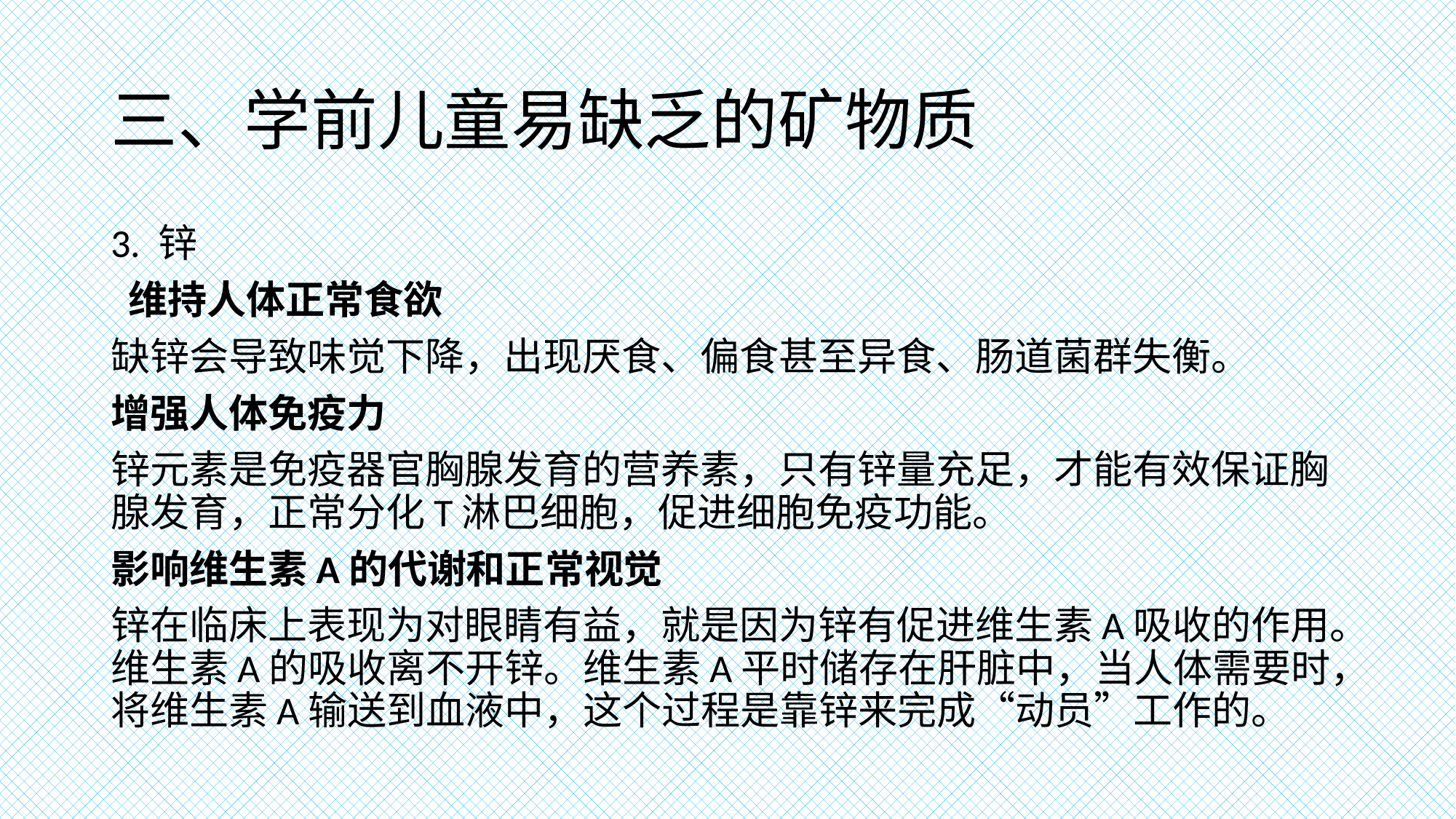

# 三、学前儿童易缺乏的矿物质
3. 锌
 维持人体正常食欲
缺锌会导致味觉下降，出现厌食、偏食甚至异食、肠道菌群失衡。
增强人体免疫力
锌元素是免疫器官胸腺发育的营养素，只有锌量充足，才能有效保证胸腺发育，正常分化T淋巴细胞，促进细胞免疫功能。
影响维生素A的代谢和正常视觉
锌在临床上表现为对眼睛有益，就是因为锌有促进维生素A吸收的作用。维生素A的吸收离不开锌。维生素A平时储存在肝脏中，当人体需要时，将维生素A输送到血液中，这个过程是靠锌来完成“动员”工作的。